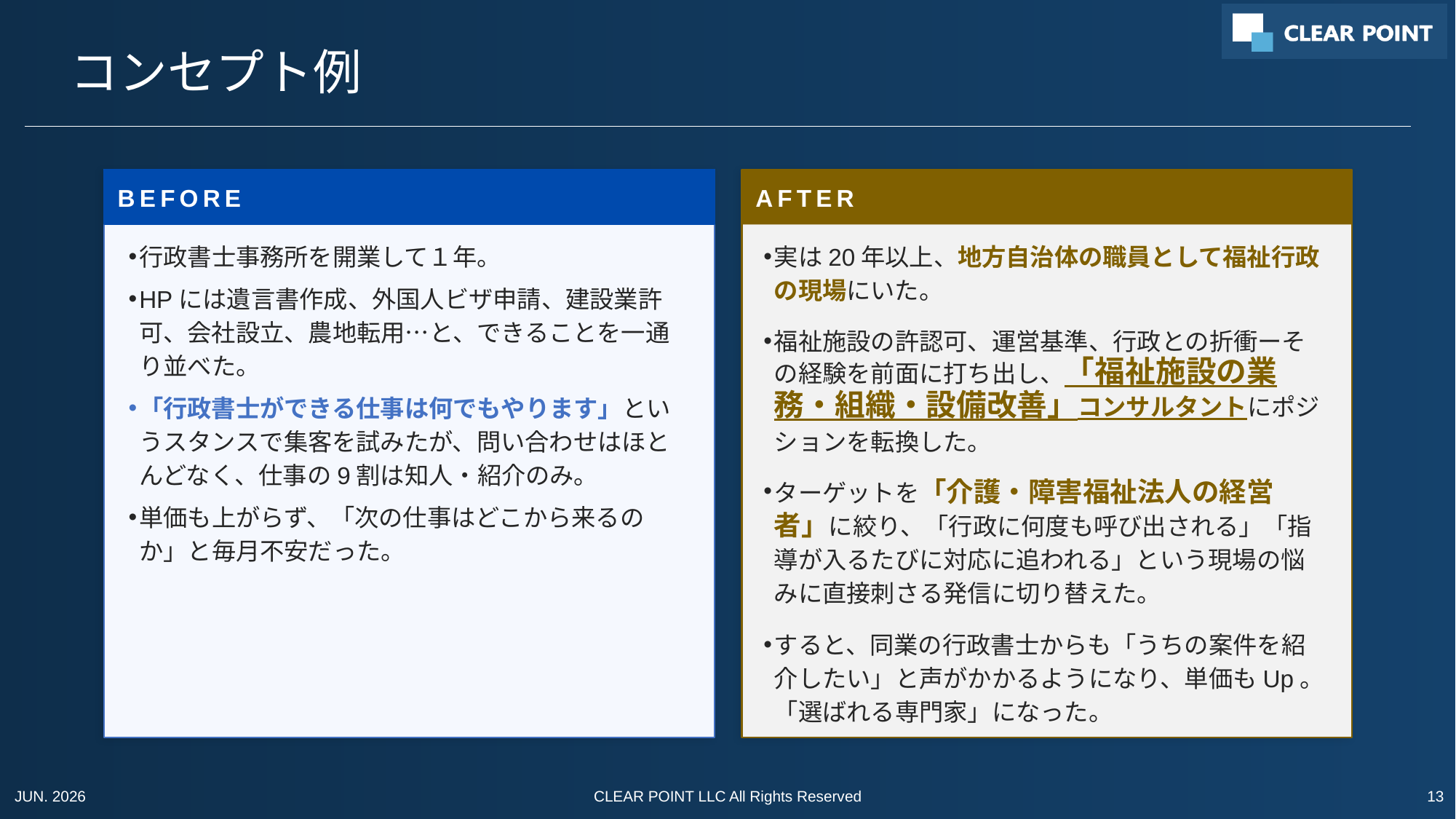

# コンセプト例

BEFORE

AFTER
行政書士事務所を開業して１年。
HPには遺言書作成、外国人ビザ申請、建設業許可、会社設立、農地転用…と、できることを一通り並べた。
「行政書士ができる仕事は何でもやります」というスタンスで集客を試みたが、問い合わせはほとんどなく、仕事の9割は知人・紹介のみ。
単価も上がらず、「次の仕事はどこから来るのか」と毎月不安だった。
実は20年以上、地方自治体の職員として福祉行政の現場にいた。
福祉施設の許認可、運営基準、行政との折衝ーその経験を前面に打ち出し、「福祉施設の業務・組織・設備改善」コンサルタントにポジションを転換した。
ターゲットを「介護・障害福祉法人の経営者」に絞り、「行政に何度も呼び出される」「指導が入るたびに対応に追われる」という現場の悩みに直接刺さる発信に切り替えた。
すると、同業の行政書士からも「うちの案件を紹介したい」と声がかかるようになり、単価もUp。「選ばれる専門家」になった。
JUN. 2026
CLEAR POINT LLC All Rights Reserved
13